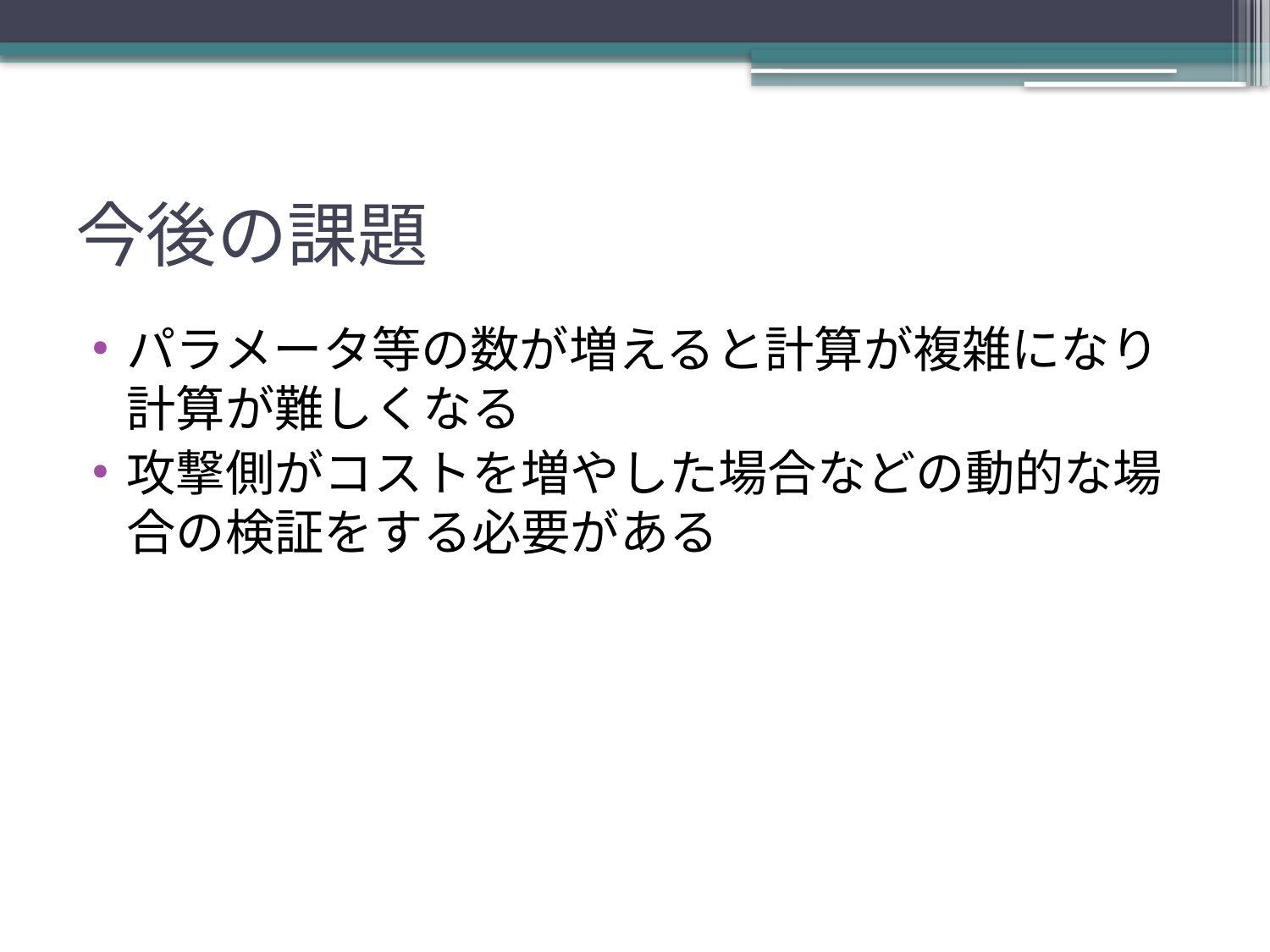

# 今後の課題
パラメータ等の数が増えると計算が複雑になり計算が難しくなる
攻撃側がコストを増やした場合などの動的な場合の検証をする必要がある